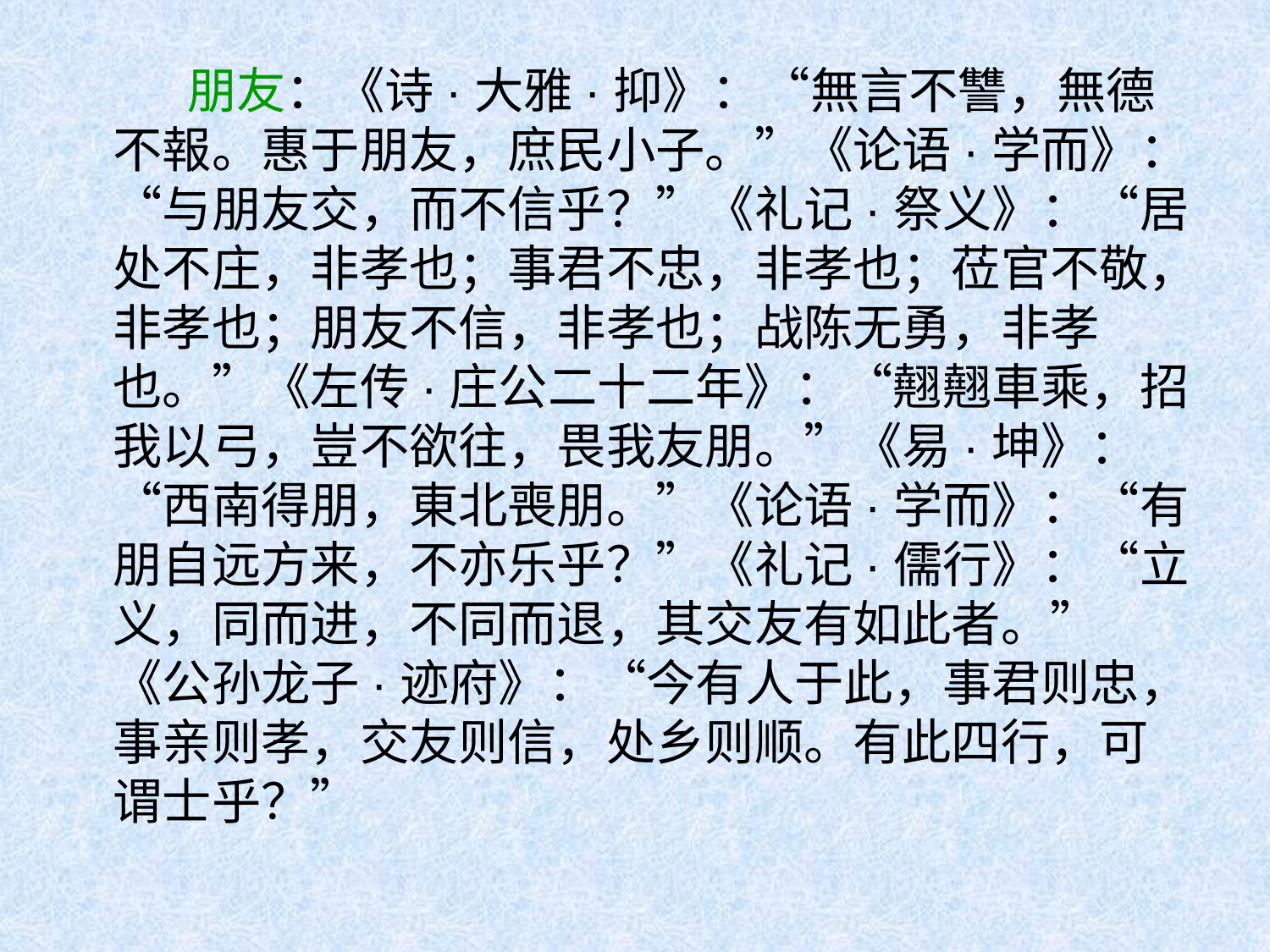

朋友：《诗·大雅·抑》：“無言不讐，無德不報。惠于朋友，庶民小子。”《论语·学而》：“与朋友交，而不信乎？”《礼记·祭义》：“居处不庄，非孝也；事君不忠，非孝也；莅官不敬，非孝也；朋友不信，非孝也；战陈无勇，非孝也。”《左传·庄公二十二年》：“翹翹車乘，招我以弓，豈不欲往，畏我友朋。”《易·坤》：“西南得朋，東北喪朋。”《论语·学而》：“有朋自远方来，不亦乐乎？”《礼记·儒行》：“立义，同而进，不同而退，其交友有如此者。”《公孙龙子·迹府》：“今有人于此，事君则忠，事亲则孝，交友则信，处乡则顺。有此四行，可谓士乎？”